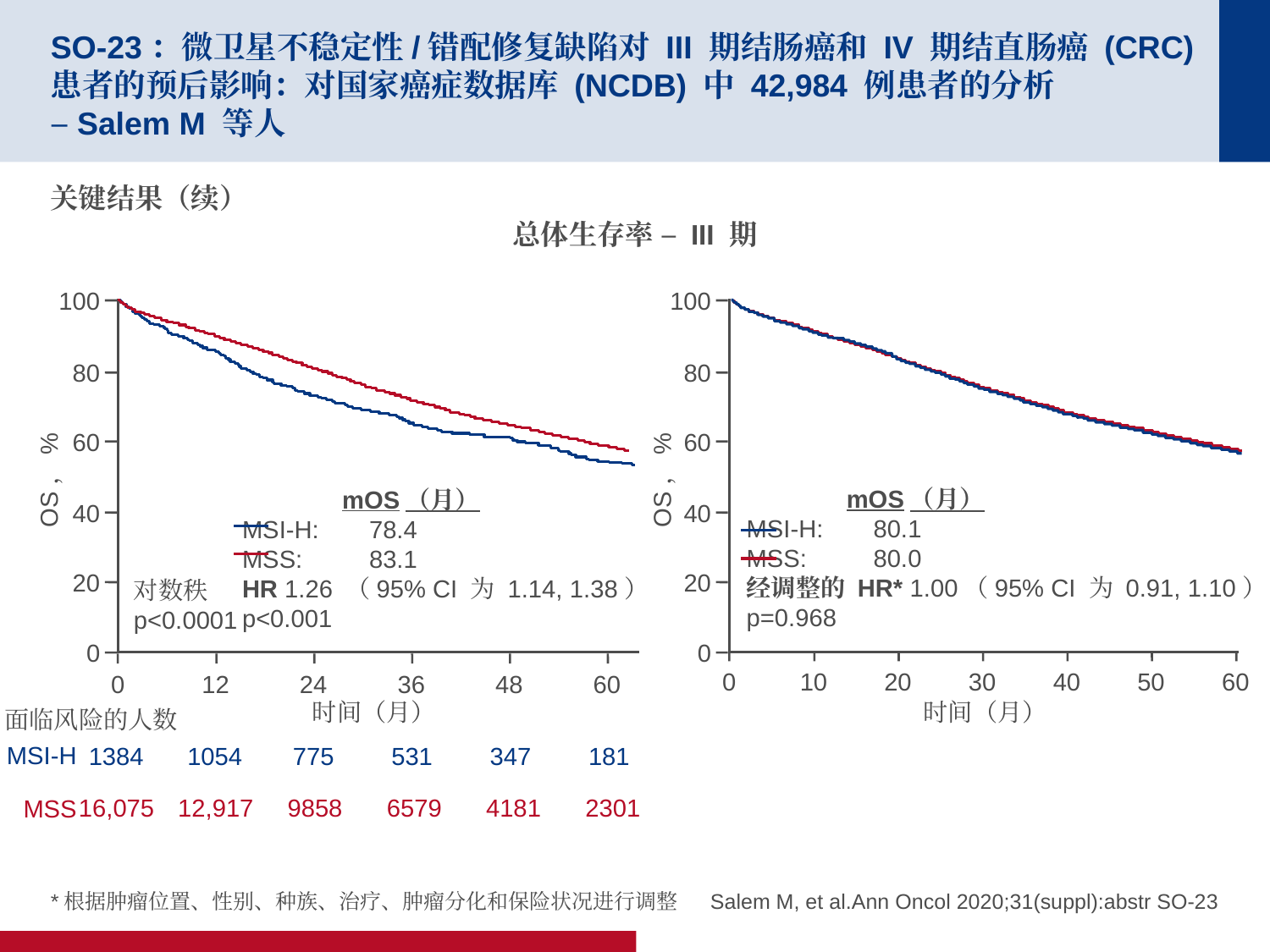

# SO-23：微卫星不稳定性/错配修复缺陷对 III 期结肠癌和 IV 期结直肠癌 (CRC) 患者的预后影响：对国家癌症数据库 (NCDB) 中 42,984 例患者的分析 –Salem M 等人
关键结果（续）

总体生存率 – III 期
100

80

60

OS，%
40

20

0

100

80

60

OS，%
40

20

0

mOS（月）
MSI-H: 	80.1
MSS: 	80.0
经调整的 HR* 1.00（95% CI 为 0.91, 1.10）
p=0.968
mOS（月）
MSI-H: 	78.4
MSS: 	83.1
HR 1.26 （95% CI 为 1.14, 1.38）
p<0.001
对数秩
p<0.0001

0
10
20
30
40
50
60

0
12
24
36
48
60
时间（月）
时间（月）
面临风险的人数
MSI-H
1384
1054
775
531
347
181
MSS
16,075
12,917
9858
6579
4181
2301
*根据肿瘤位置、性别、种族、治疗、肿瘤分化和保险状况进行调整
Salem M, et al.Ann Oncol 2020;31(suppl):abstr SO-23